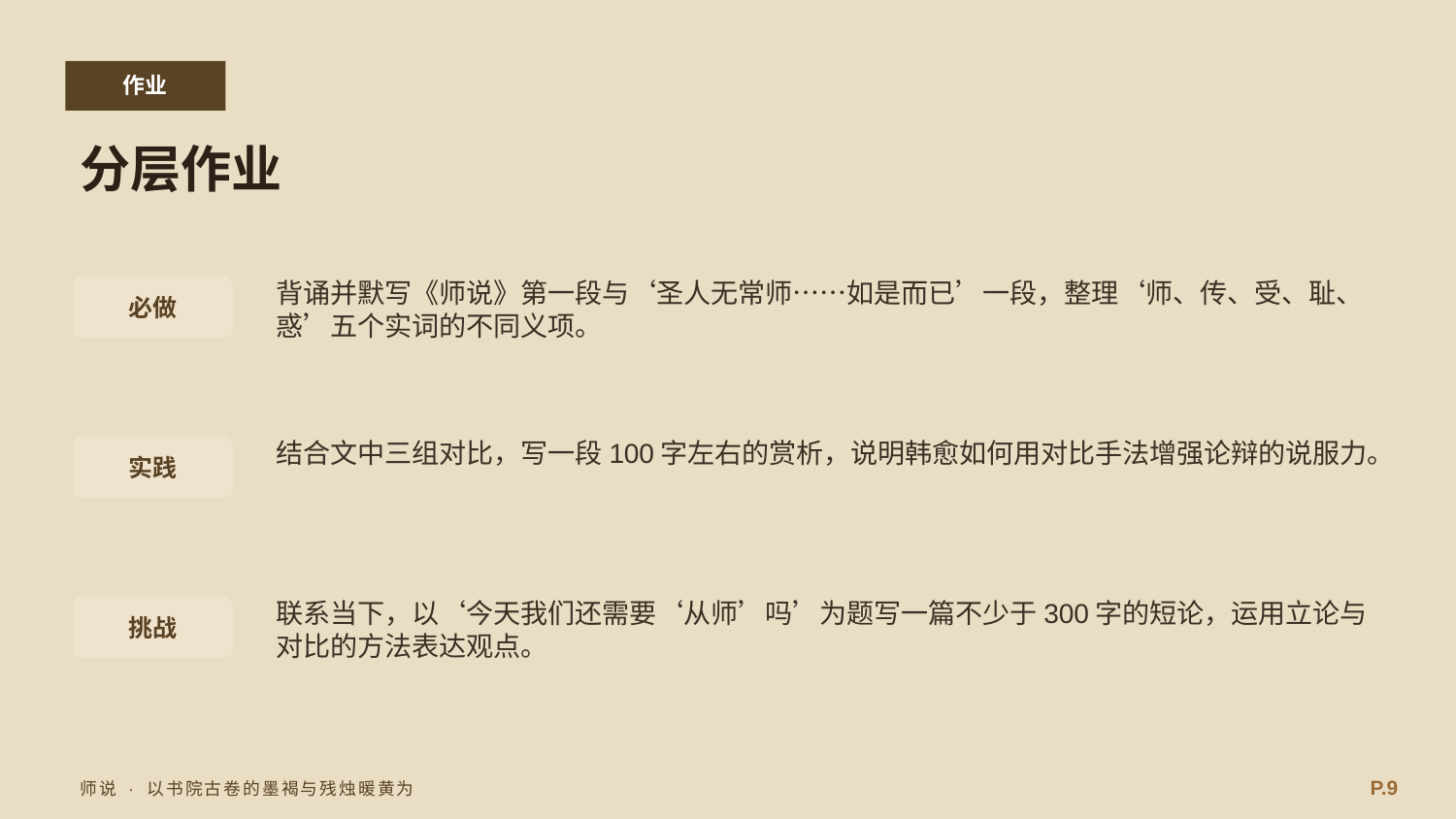

作业

分层作业
背诵并默写《师说》第一段与‘圣人无常师……如是而已’一段，整理‘师、传、受、耻、惑’五个实词的不同义项。
必做

结合文中三组对比，写一段100字左右的赏析，说明韩愈如何用对比手法增强论辩的说服力。
实践

联系当下，以‘今天我们还需要‘从师’吗’为题写一篇不少于300字的短论，运用立论与对比的方法表达观点。
挑战

P.9
师说 · 以书院古卷的墨褐与残烛暖黄为